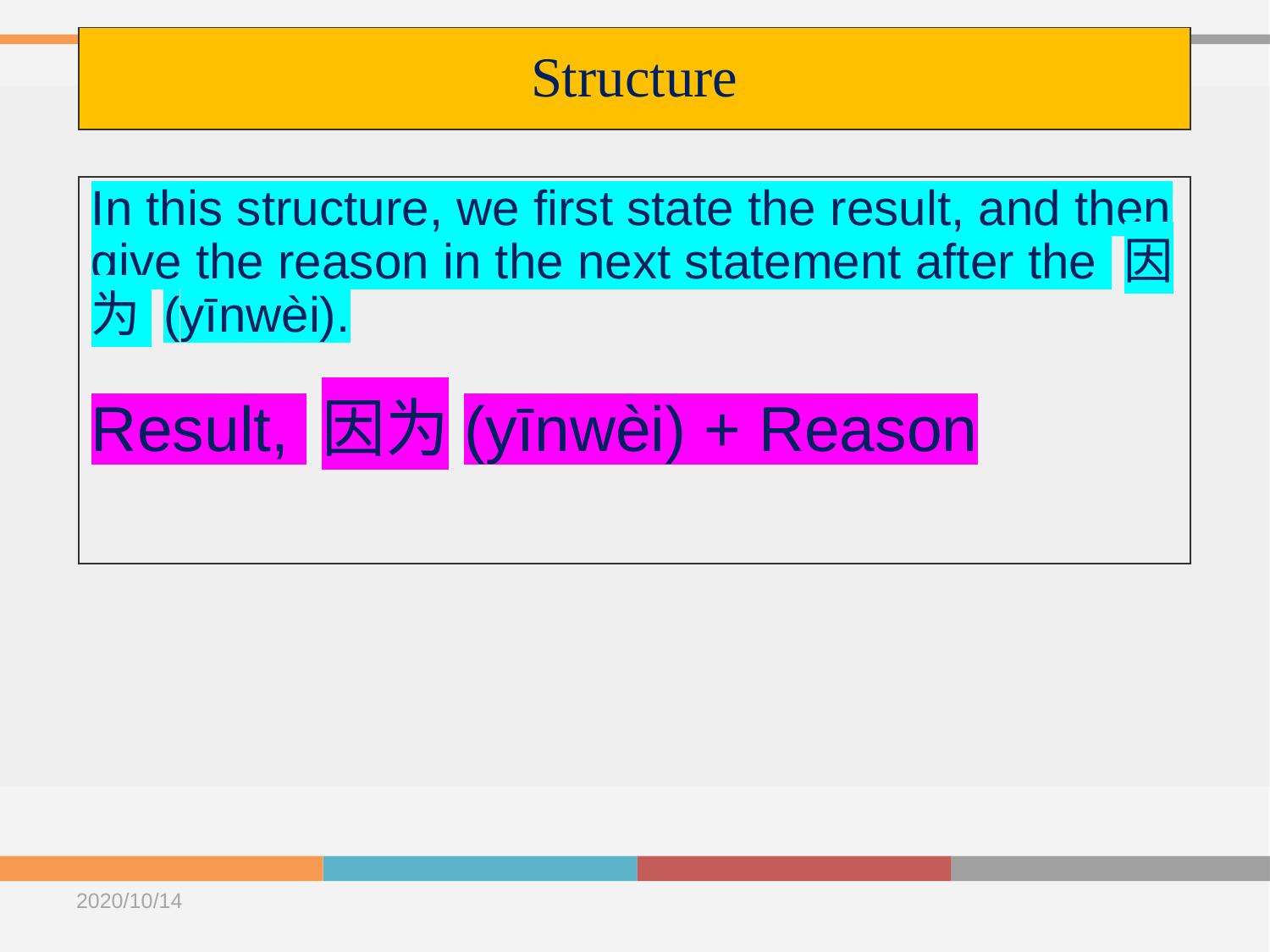

# Structure
In this structure, we first state the result, and then give the reason in the next statement after the 因为 (yīnwèi).

Result, 因为(yīnwèi) + Reason

2020/10/14